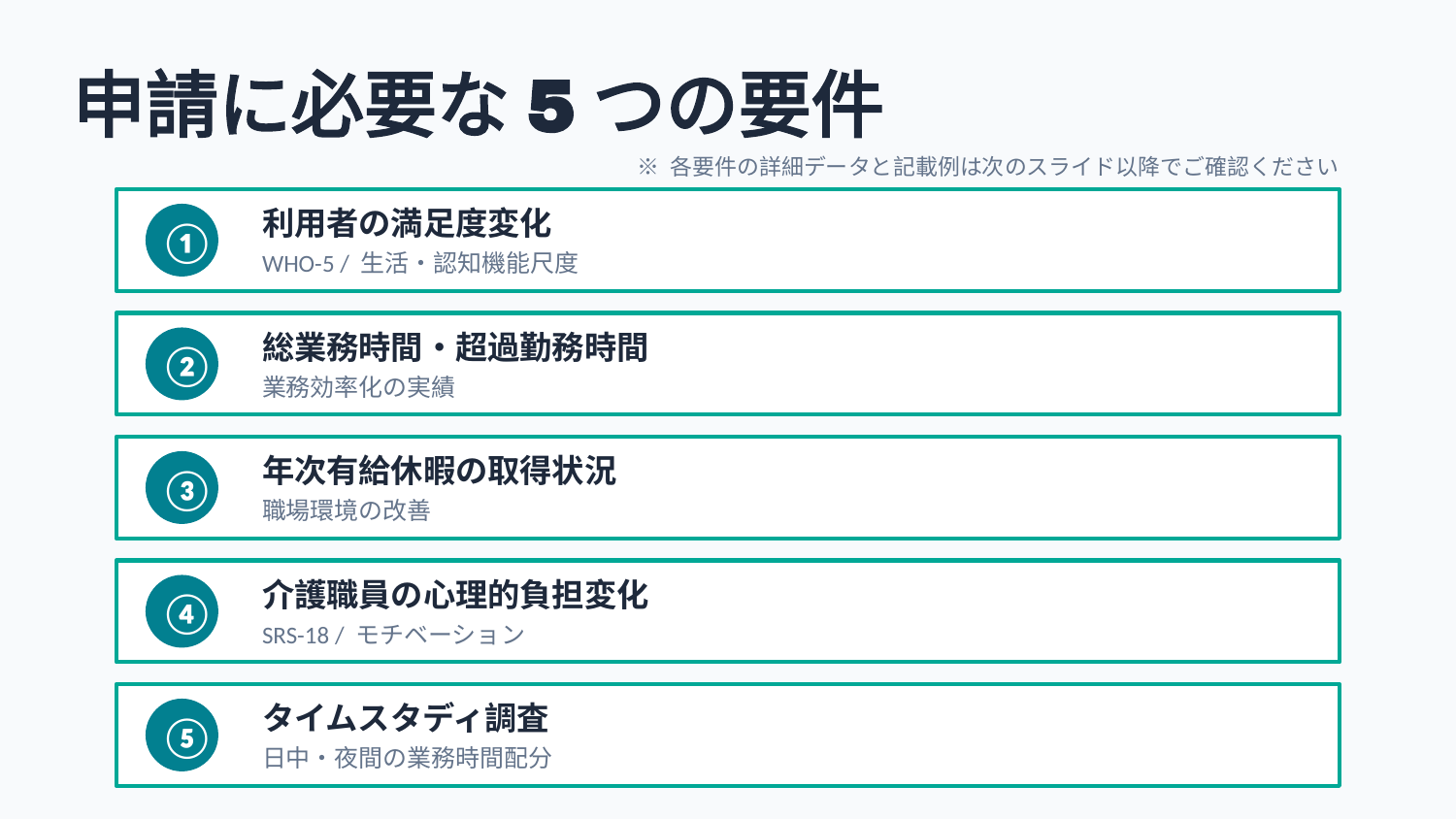

申請に必要な5つの要件
※ 各要件の詳細データと記載例は次のスライド以降でご確認ください

利用者の満足度変化

①
WHO-5 / 生活・認知機能尺度

総業務時間・超過勤務時間

②
業務効率化の実績

年次有給休暇の取得状況

③
職場環境の改善

介護職員の心理的負担変化

④
SRS-18 / モチベーション

タイムスタディ調査

⑤
日中・夜間の業務時間配分